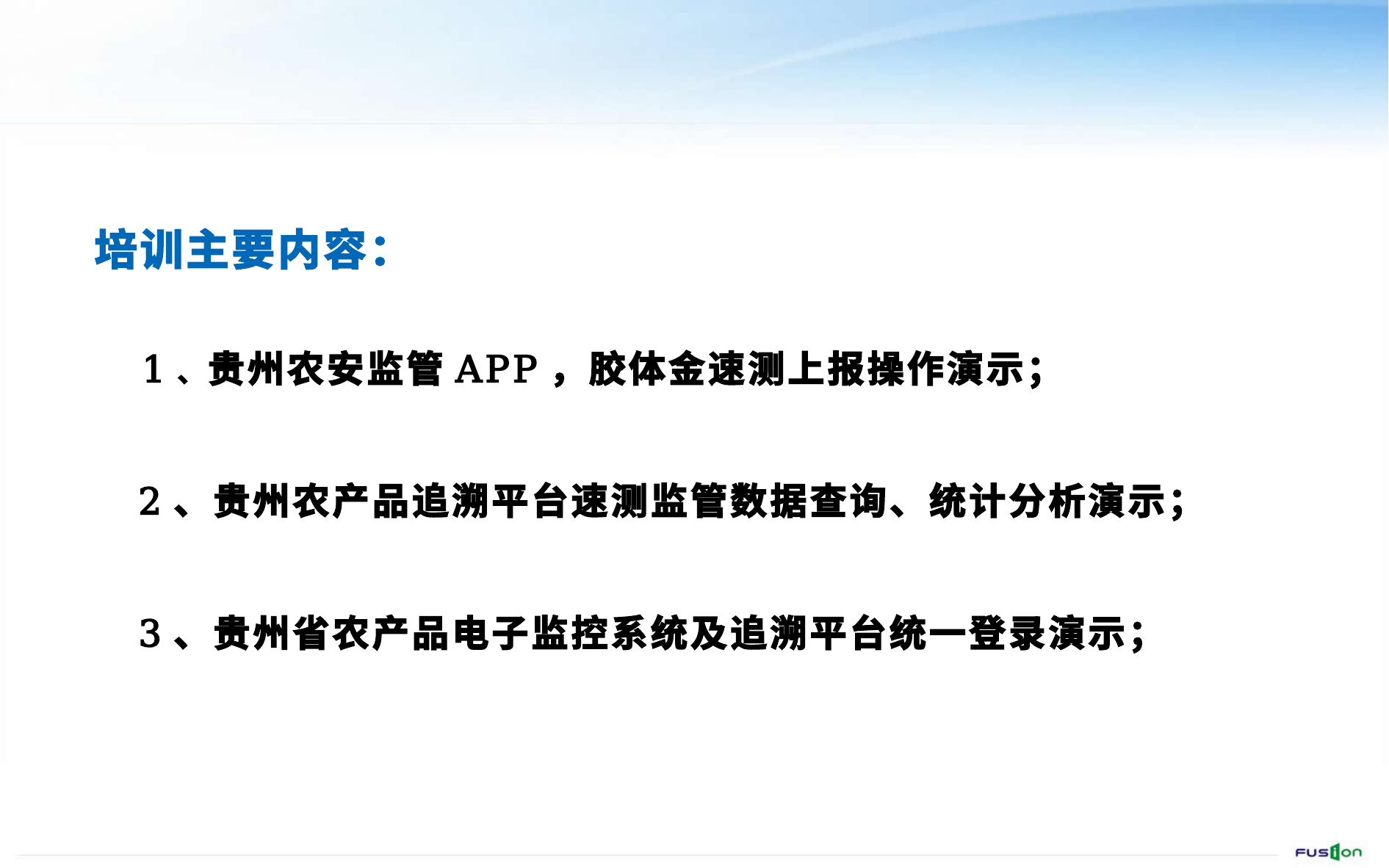

培训主要内容：

    1、贵州农安监管APP，胶体金速测上报操作演示；

   2、贵州农产品追溯平台速测监管数据查询、统计分析演示；

   3、贵州省农产品电子监控系统及追溯平台统一登录演示；